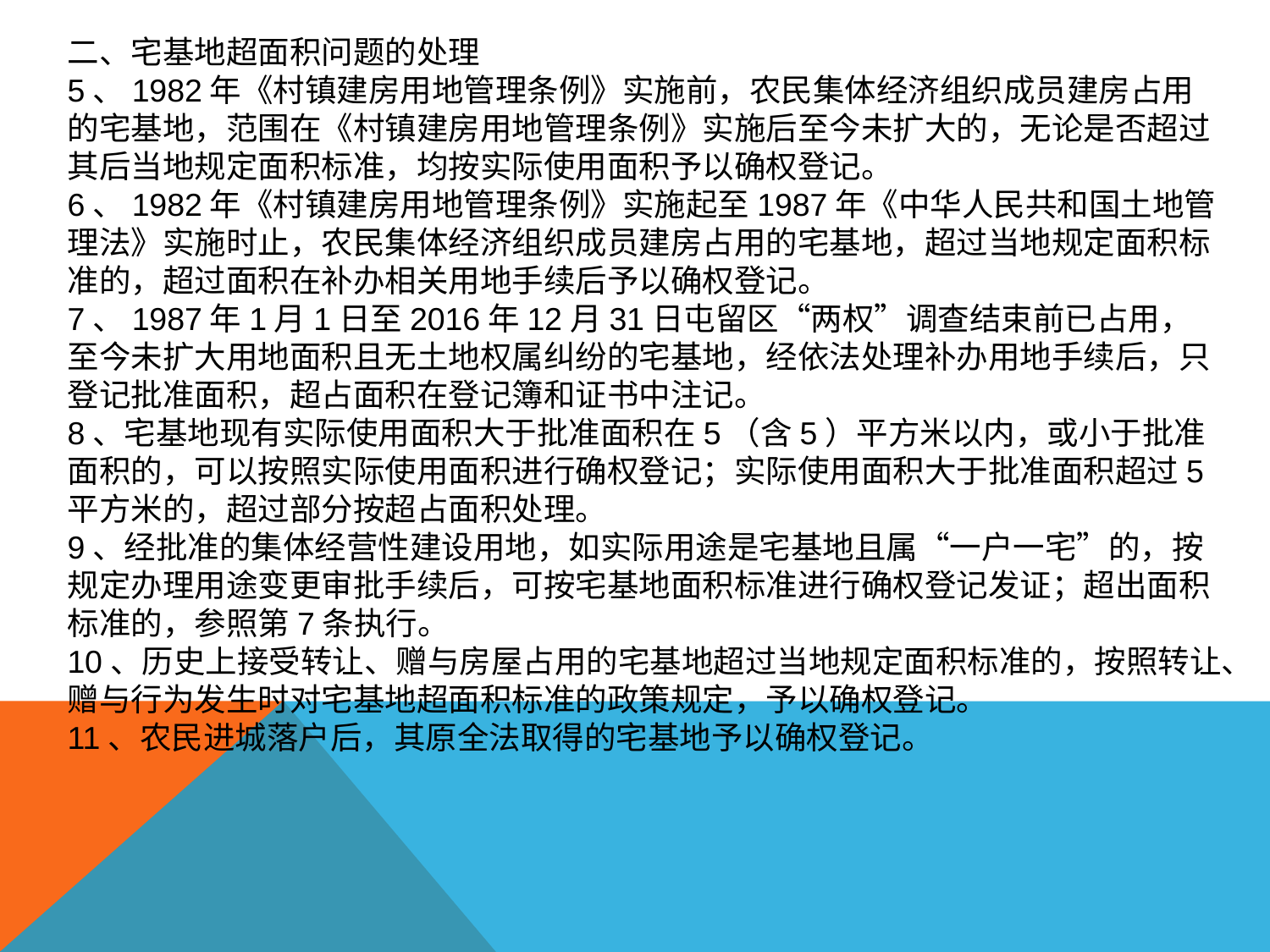

二、宅基地超面积问题的处理
5、1982年《村镇建房用地管理条例》实施前，农民集体经济组织成员建房占用的宅基地，范围在《村镇建房用地管理条例》实施后至今未扩大的，无论是否超过其后当地规定面积标准，均按实际使用面积予以确权登记。
6、1982年《村镇建房用地管理条例》实施起至1987年《中华人民共和国土地管理法》实施时止，农民集体经济组织成员建房占用的宅基地，超过当地规定面积标准的，超过面积在补办相关用地手续后予以确权登记。
7、1987年1月1日至2016年12月31日屯留区“两权”调查结束前已占用，至今未扩大用地面积且无土地权属纠纷的宅基地，经依法处理补办用地手续后，只登记批准面积，超占面积在登记簿和证书中注记。
8、宅基地现有实际使用面积大于批准面积在5（含5）平方米以内，或小于批准面积的，可以按照实际使用面积进行确权登记；实际使用面积大于批准面积超过5平方米的，超过部分按超占面积处理。
9、经批准的集体经营性建设用地，如实际用途是宅基地且属“一户一宅”的，按规定办理用途变更审批手续后，可按宅基地面积标准进行确权登记发证；超出面积标准的，参照第7条执行。
10、历史上接受转让、赠与房屋占用的宅基地超过当地规定面积标准的，按照转让、赠与行为发生时对宅基地超面积标准的政策规定，予以确权登记。
11、农民进城落户后，其原全法取得的宅基地予以确权登记。